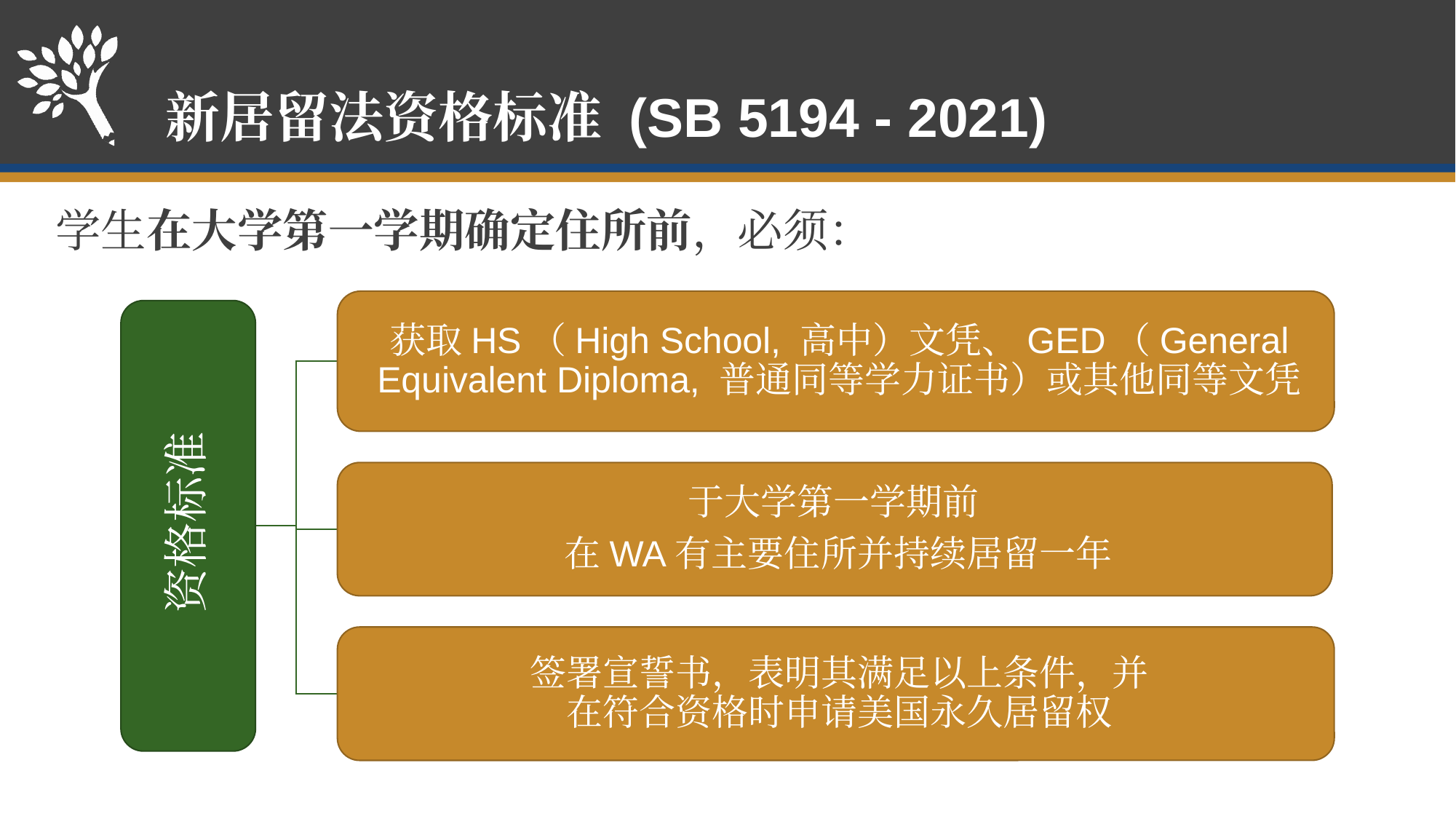

# 新居留法资格标准 (SB 5194 - 2021)

资格标准
获取HS（High School, 高中）文凭、GED（General Equivalent Diploma, 普通同等学力证书）或其他同等文凭
于大学第一学期前
在WA有主要住所并持续居留一年
签署宣誓书，表明其满足以上条件，并
在符合资格时申请美国永久居留权
学生在大学第一学期确定住所前，必须：